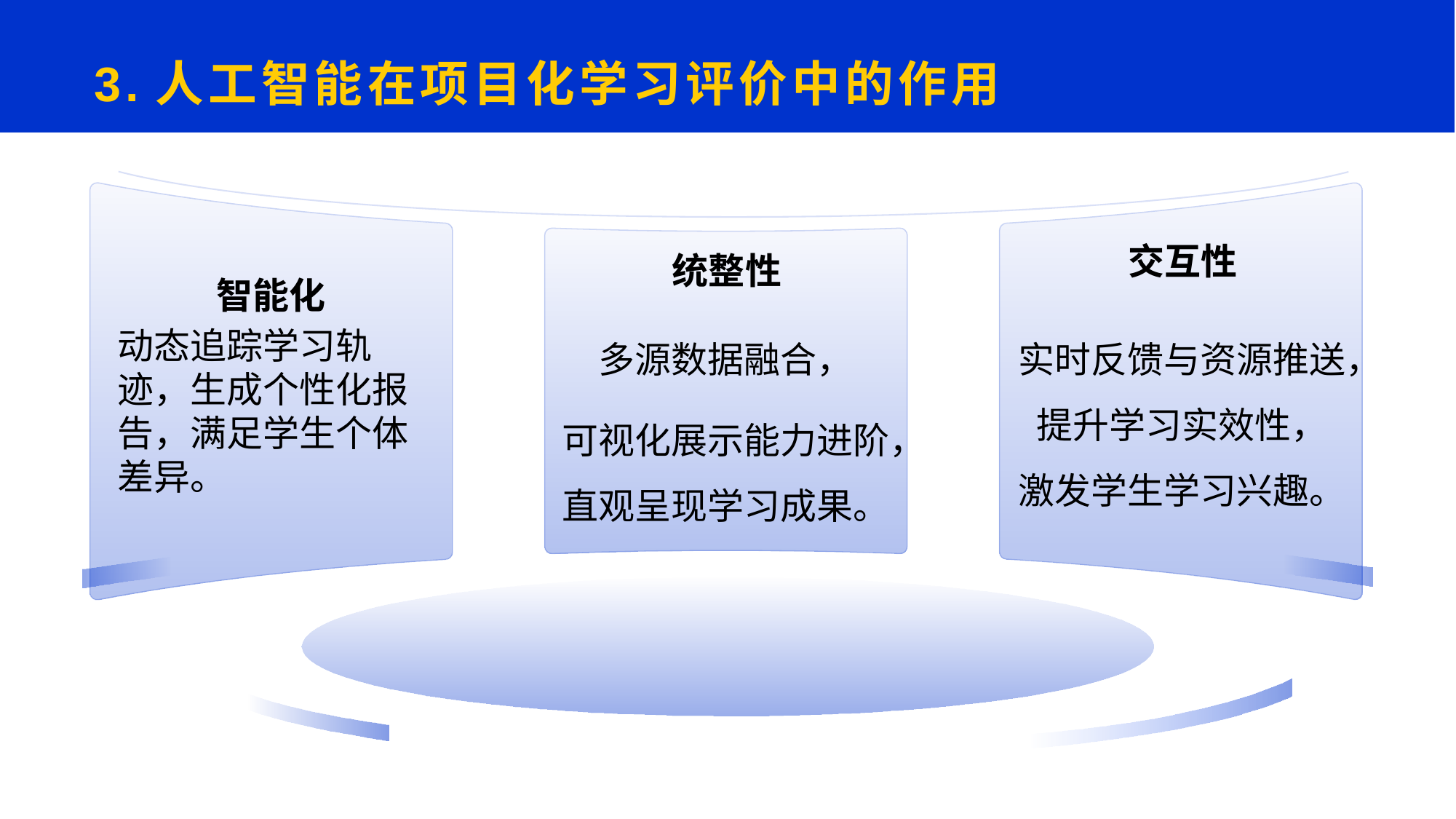

# 3.人工智能在项目化学习评价中的作用

交互性
统整性
智能化
多源数据融合，
可视化展示能力进阶，直观呈现学习成果。

实时反馈与资源推送，提升学习实效性，
激发学生学习兴趣。
智能化：动态追踪学习轨迹，生成个性化报告，满足学生个体差异。

动态追踪学习轨迹，生成个性化报告，满足学生个体差异。